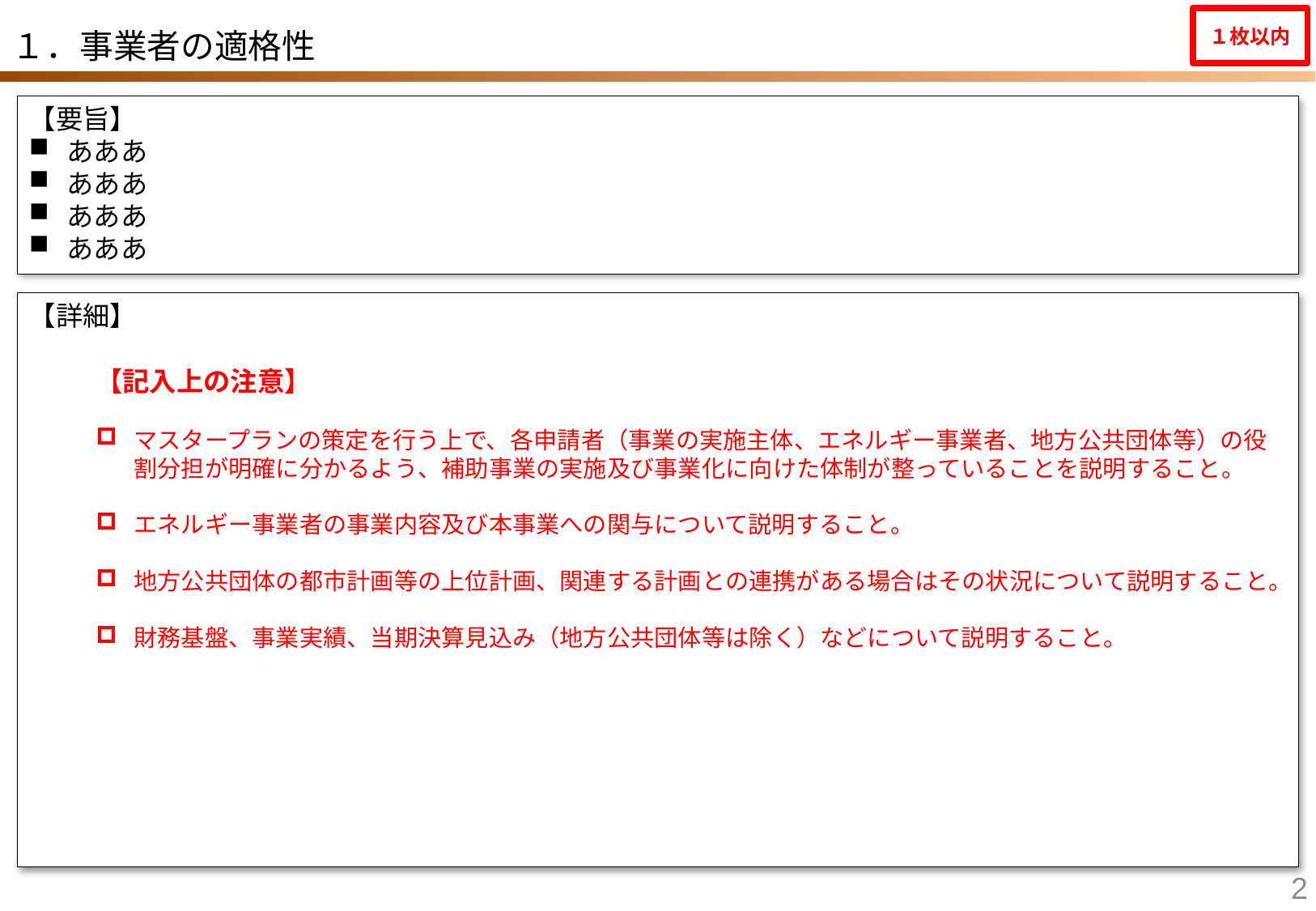

１枚以内
１．事業者の適格性

【要旨】
あああ
あああ
あああ
あああ
【詳細】
【記入上の注意】

マスタープランの策定を行う上で、各申請者（事業の実施主体、エネルギー事業者、地方公共団体等）の役割分担が明確に分かるよう、補助事業の実施及び事業化に向けた体制が整っていることを説明すること。

エネルギー事業者の事業内容及び本事業への関与について説明すること。

地方公共団体の都市計画等の上位計画、関連する計画との連携がある場合はその状況について説明すること。

財務基盤、事業実績、当期決算見込み（地方公共団体等は除く）などについて説明すること。
2